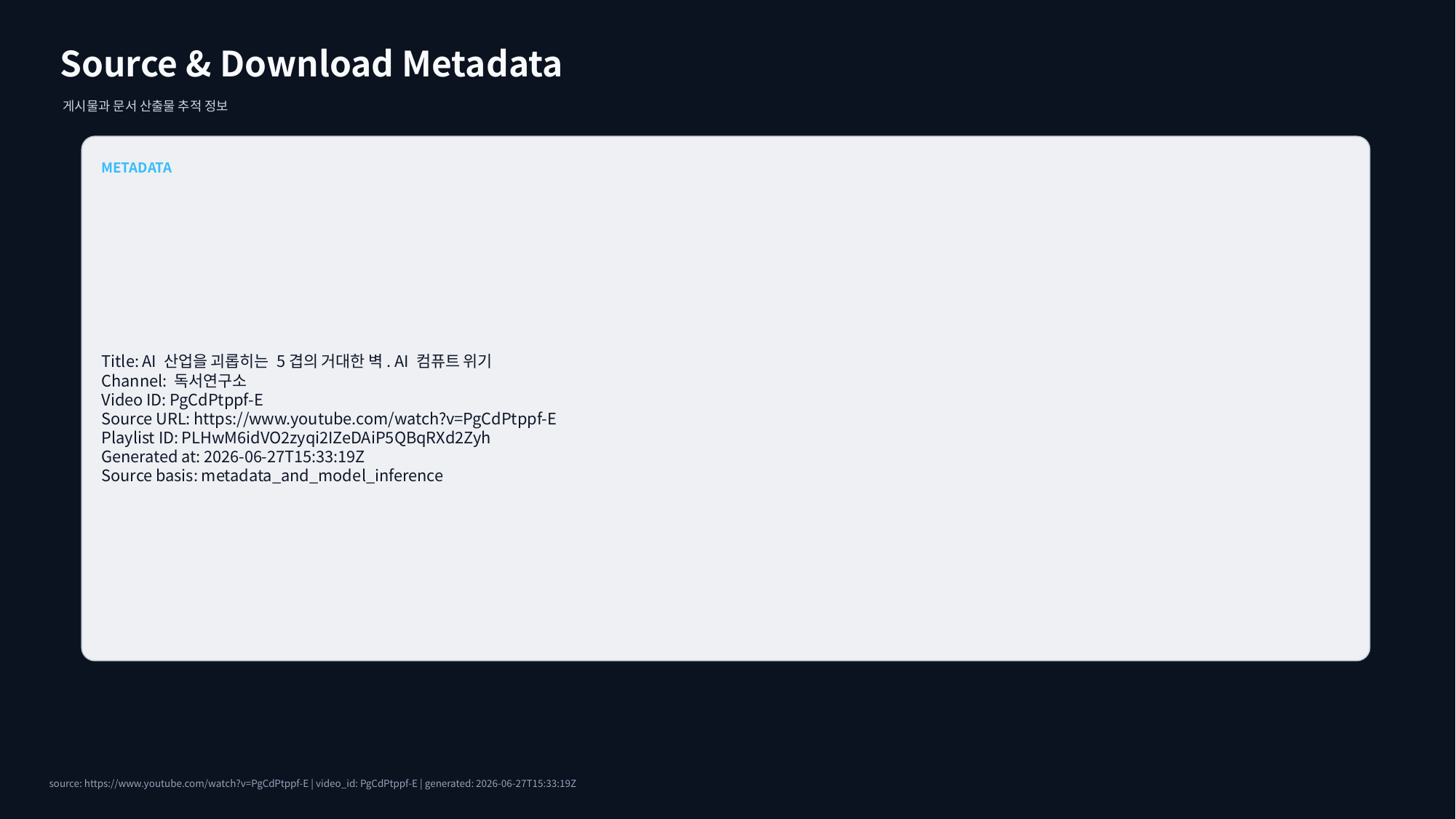

Source & Download Metadata
게시물과 문서 산출물 추적 정보

METADATA
Title: AI 산업을 괴롭히는 5겹의 거대한 벽. AI 컴퓨트 위기
Channel: 독서연구소
Video ID: PgCdPtppf-E
Source URL: https://www.youtube.com/watch?v=PgCdPtppf-E
Playlist ID: PLHwM6idVO2zyqi2IZeDAiP5QBqRXd2Zyh
Generated at: 2026-06-27T15:33:19Z
Source basis: metadata_and_model_inference
source: https://www.youtube.com/watch?v=PgCdPtppf-E | video_id: PgCdPtppf-E | generated: 2026-06-27T15:33:19Z